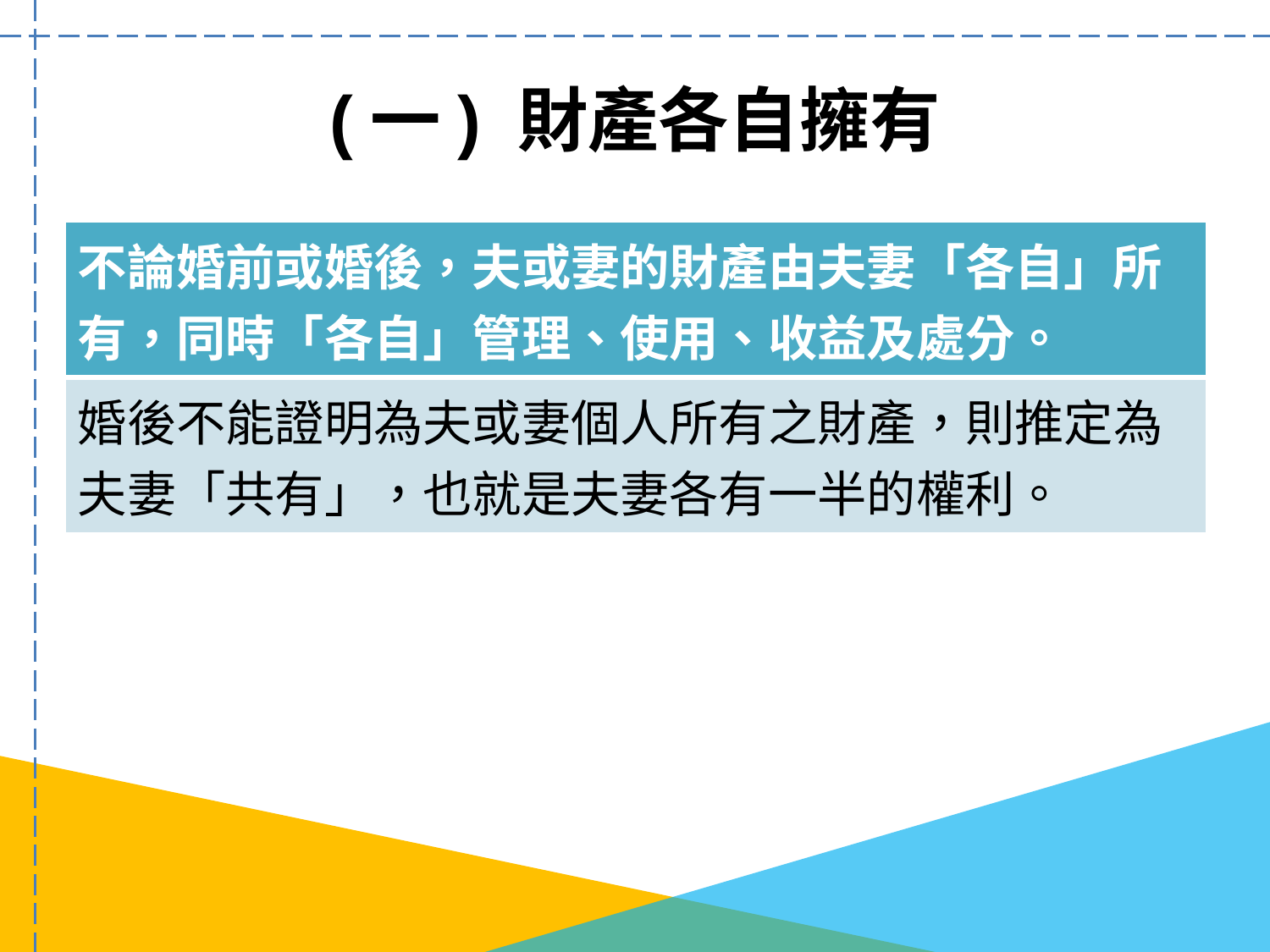

# (一) 財產各自擁有
| 不論婚前或婚後，夫或妻的財產由夫妻「各自」所有，同時「各自」管理、使用、收益及處分。 |
| --- |
| 婚後不能證明為夫或妻個人所有之財產，則推定為夫妻「共有」，也就是夫妻各有一半的權利。 |